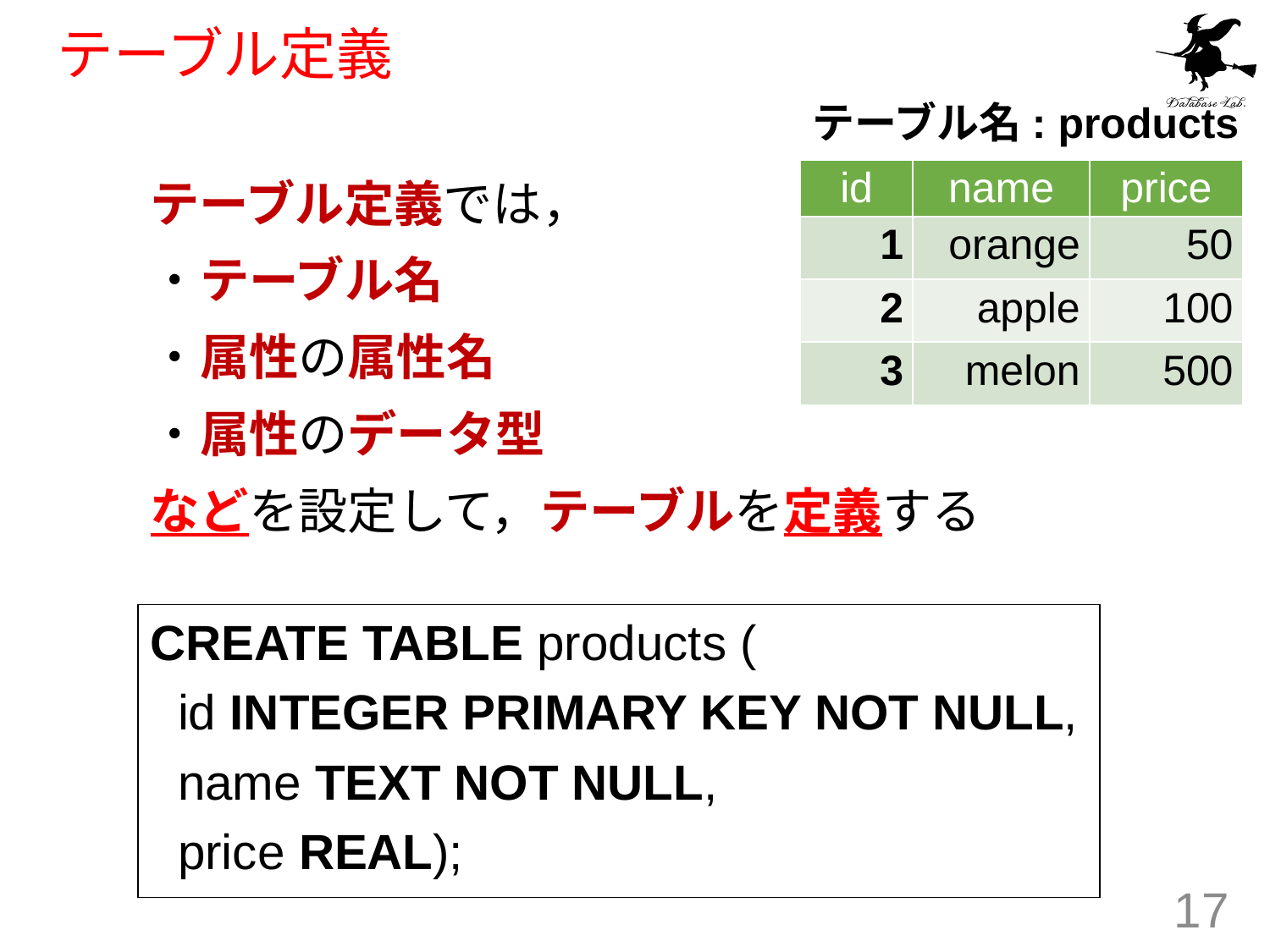

# テーブル定義
テーブル名: products
| id | name | price |
| --- | --- | --- |
| 1 | orange | 50 |
| 2 | apple | 100 |
| 3 | melon | 500 |
テーブル定義では，
・テーブル名
・属性の属性名
・属性のデータ型
などを設定して，テーブルを定義する
CREATE TABLE products (
  id INTEGER PRIMARY KEY NOT NULL,
  name TEXT NOT NULL,
  price REAL);
17